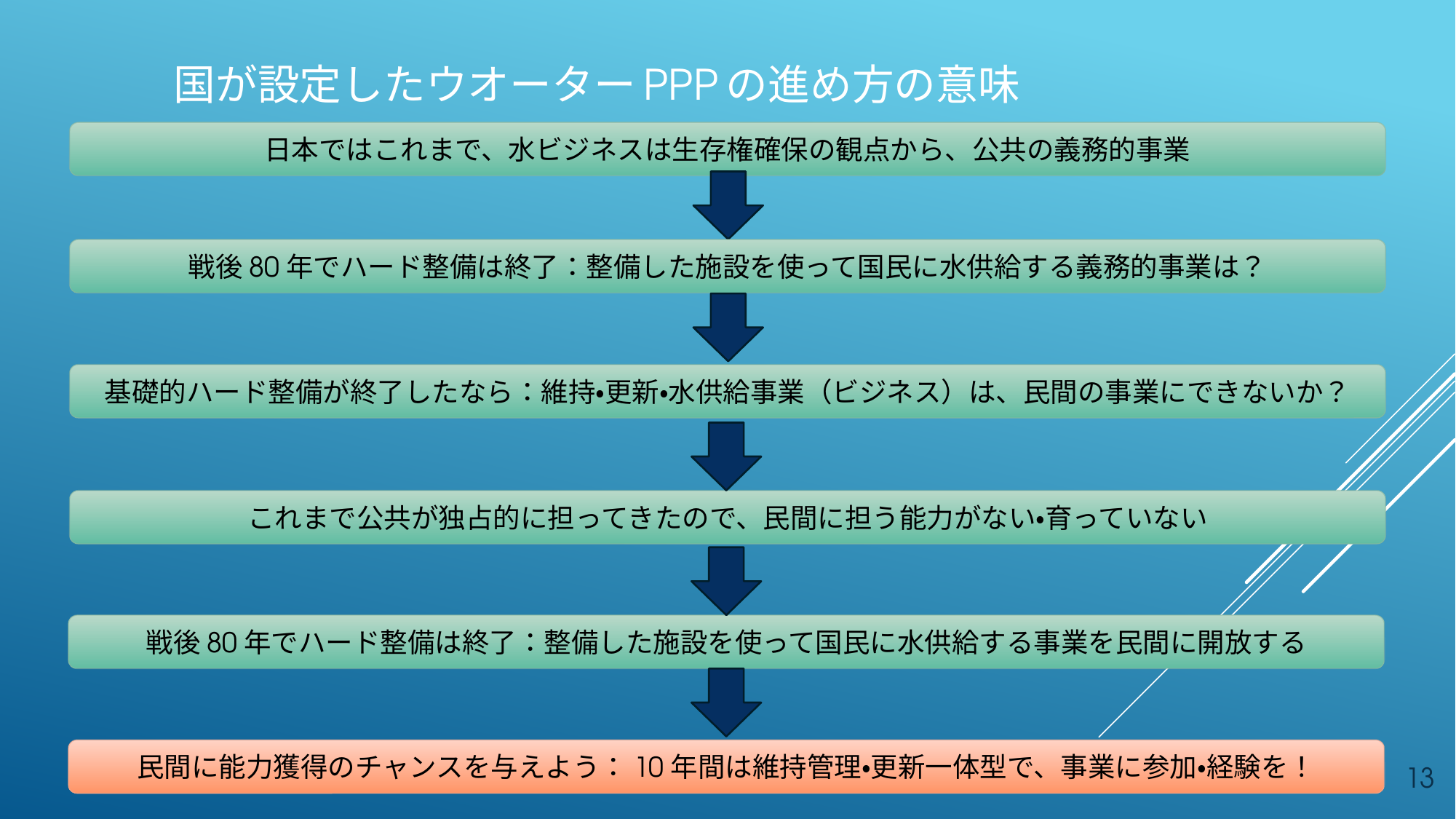

# 国が設定したウオーターPPPの進め方の意味
日本ではこれまで、水ビジネスは生存権確保の観点から、公共の義務的事業

戦後80年でハード整備は終了：整備した施設を使って国民に水供給する義務的事業は？

基礎的ハード整備が終了したなら：維持・更新・水供給事業（ビジネス）は、民間の事業にできないか？

これまで公共が独占的に担ってきたので、民間に担う能力がない・育っていない

戦後80年でハード整備は終了：整備した施設を使って国民に水供給する事業を民間に開放する

13
ウオーターPPP
民間に能力獲得のチャンスを与えよう：10年間は維持管理・更新一体型で、事業に参加・経験を！